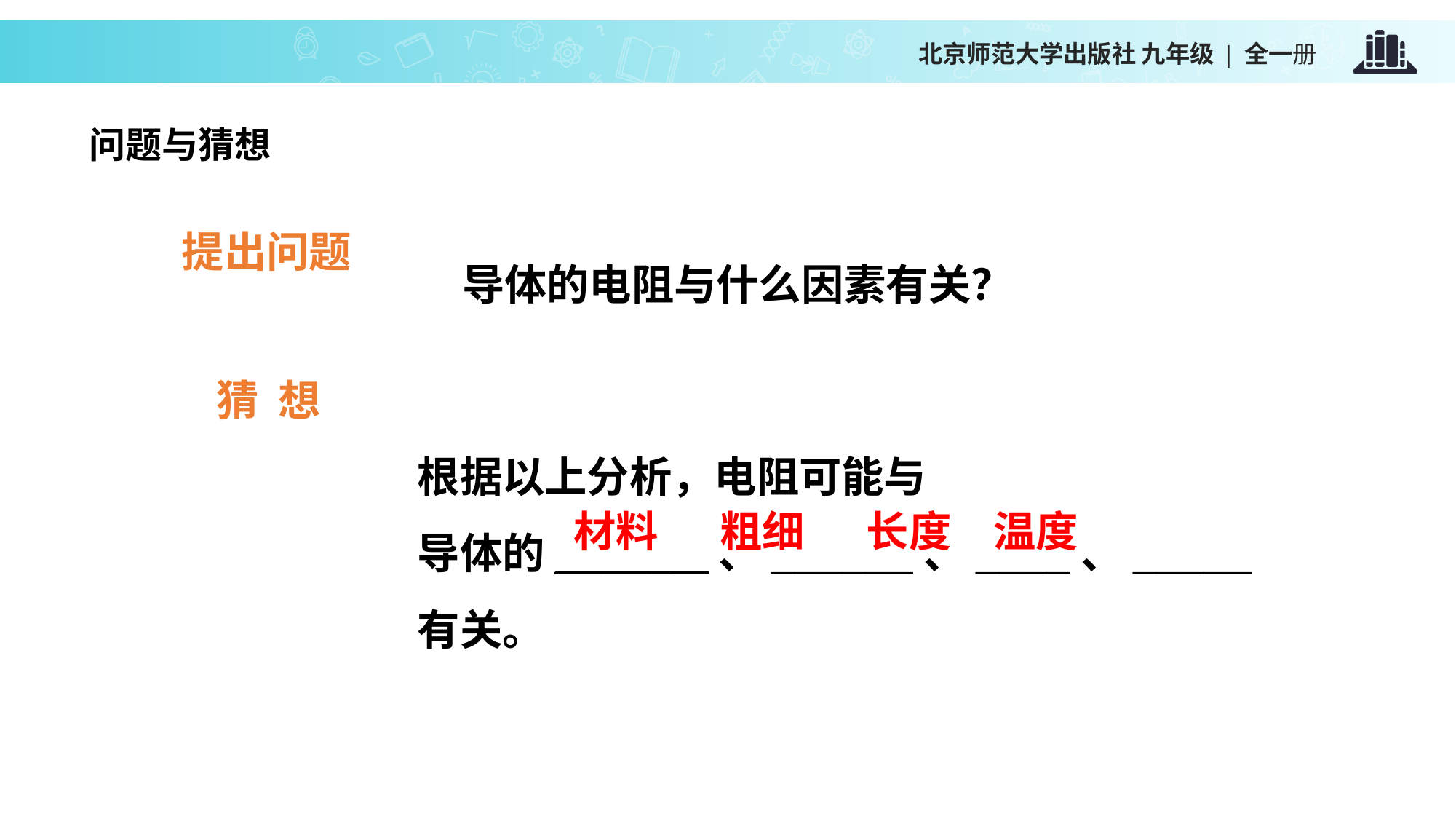

问题与猜想
提出问题
导体的电阻与什么因素有关？
猜  想
根据以上分析，电阻可能与
导体的_____   、______、____、_____ 有关。
材料　  粗细　  长度　温度